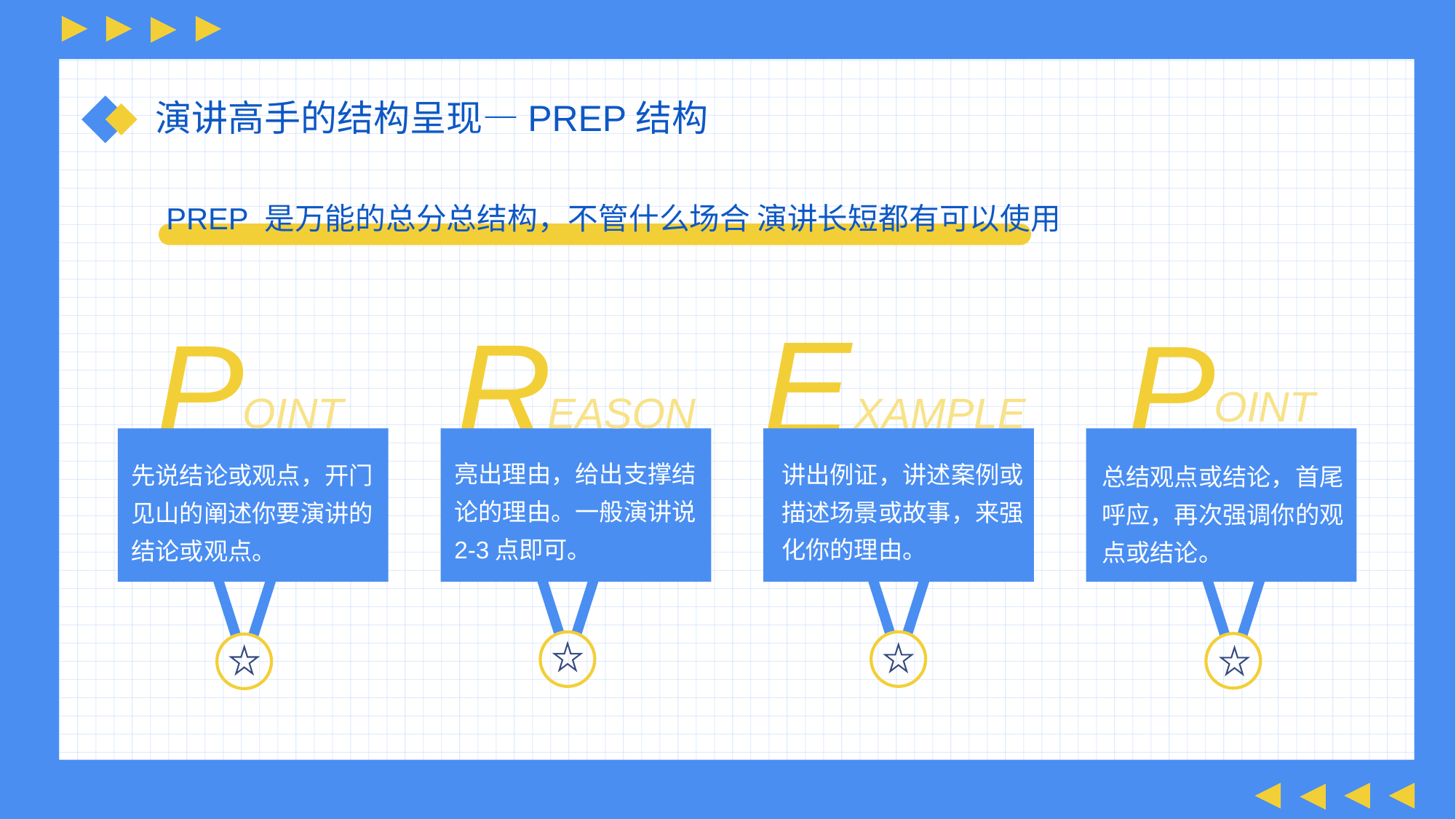

演讲高手的结构呈现—PREP结构

PREP 是万能的总分总结构，不管什么场合 演讲长短都有可以使用

E
R
P
P
OINT
EASON
XAMPLE
OINT

亮出理由，给出支撑结
论的理由。一般演讲说
2-3点即可。
讲出例证，讲述案例或
描述场景或故事，来强
化你的理由。
先说结论或观点，开门
见山的阐述你要演讲的
结论或观点。
总结观点或结论，首尾
呼应，再次强调你的观
点或结论。